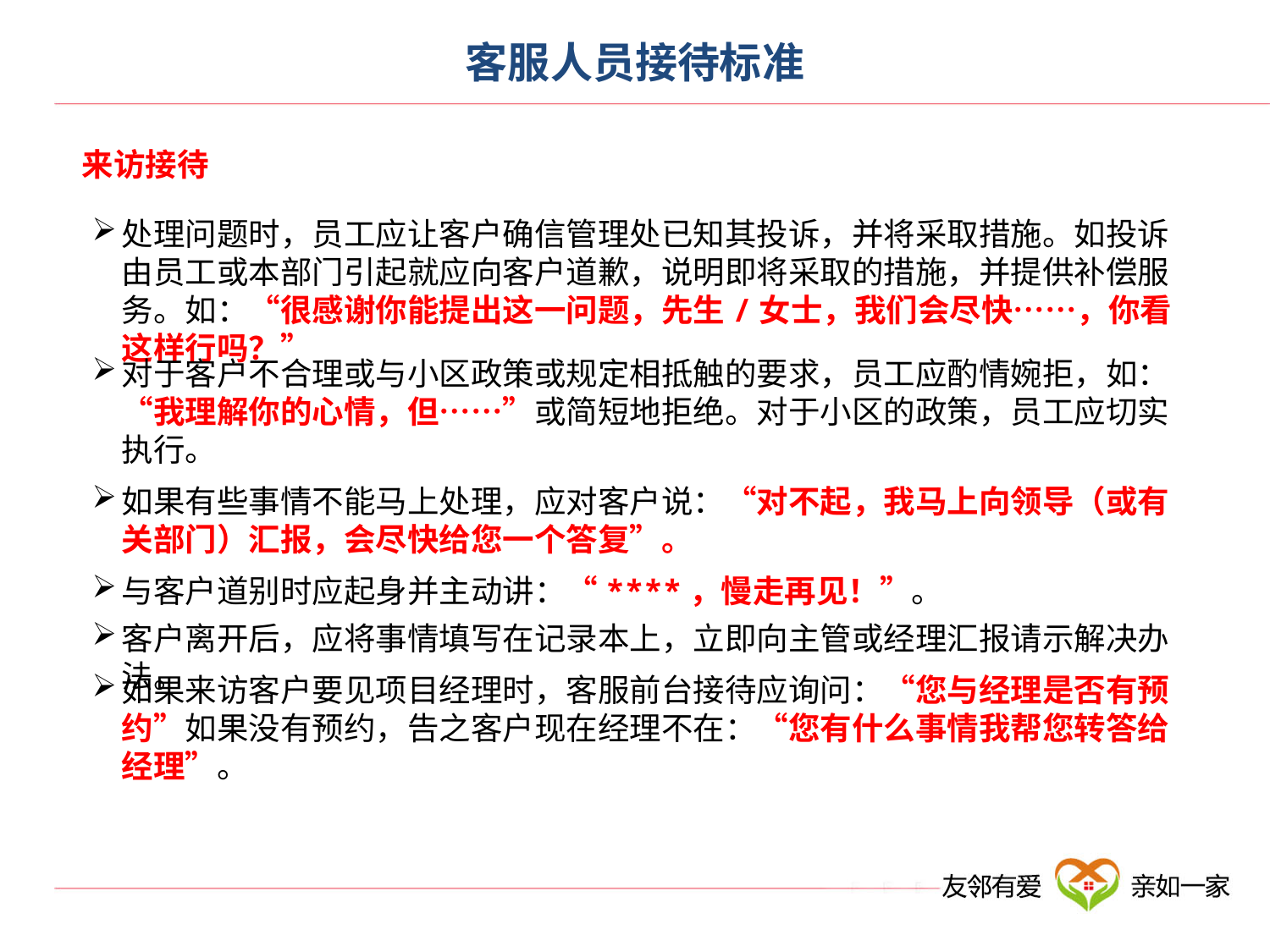

# 客服人员接待标准
来访接待
处理问题时，员工应让客户确信管理处已知其投诉，并将采取措施。如投诉由员工或本部门引起就应向客户道歉，说明即将采取的措施，并提供补偿服务。如：“很感谢你能提出这一问题，先生/女士，我们会尽快……，你看这样行吗？”
对于客户不合理或与小区政策或规定相抵触的要求，员工应酌情婉拒，如：“我理解你的心情，但……”或简短地拒绝。对于小区的政策，员工应切实执行。
如果有些事情不能马上处理，应对客户说：“对不起，我马上向领导（或有关部门）汇报，会尽快给您一个答复”。
与客户道别时应起身并主动讲：“****，慢走再见！”。
客户离开后，应将事情填写在记录本上，立即向主管或经理汇报请示解决办法。
如果来访客户要见项目经理时，客服前台接待应询问：“您与经理是否有预约”如果没有预约，告之客户现在经理不在：“您有什么事情我帮您转答给经理”。